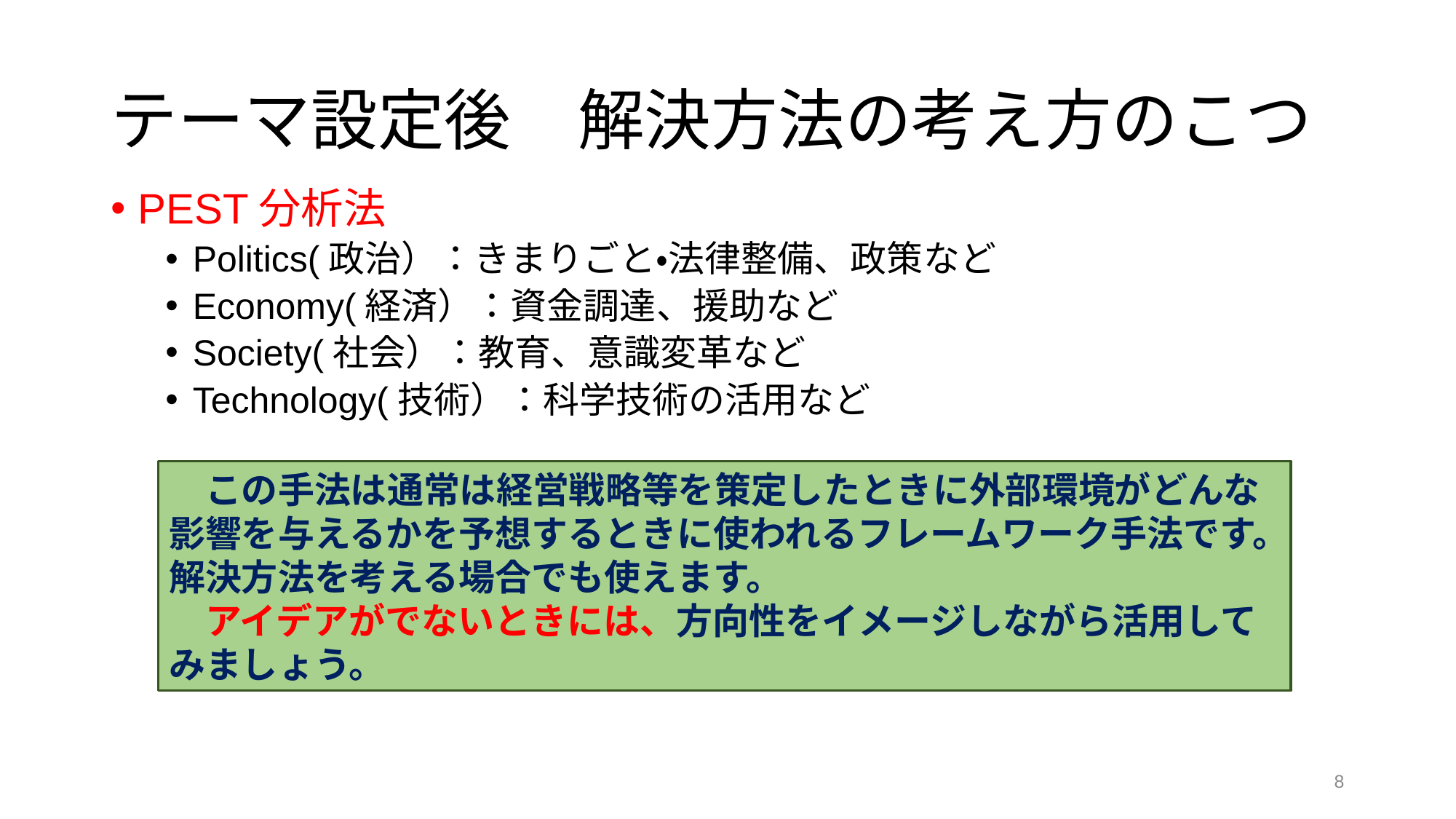

# テーマ設定後　解決方法の考え方のこつ
PEST分析法
Politics(政治）：きまりごと・法律整備、政策など
Economy(経済）：資金調達、援助など
Society(社会）：教育、意識変革など
Technology(技術）：科学技術の活用など
　この手法は通常は経営戦略等を策定したときに外部環境がどんな影響を与えるかを予想するときに使われるフレームワーク手法です。解決方法を考える場合でも使えます。
　アイデアがでないときには、方向性をイメージしながら活用してみましょう。
8